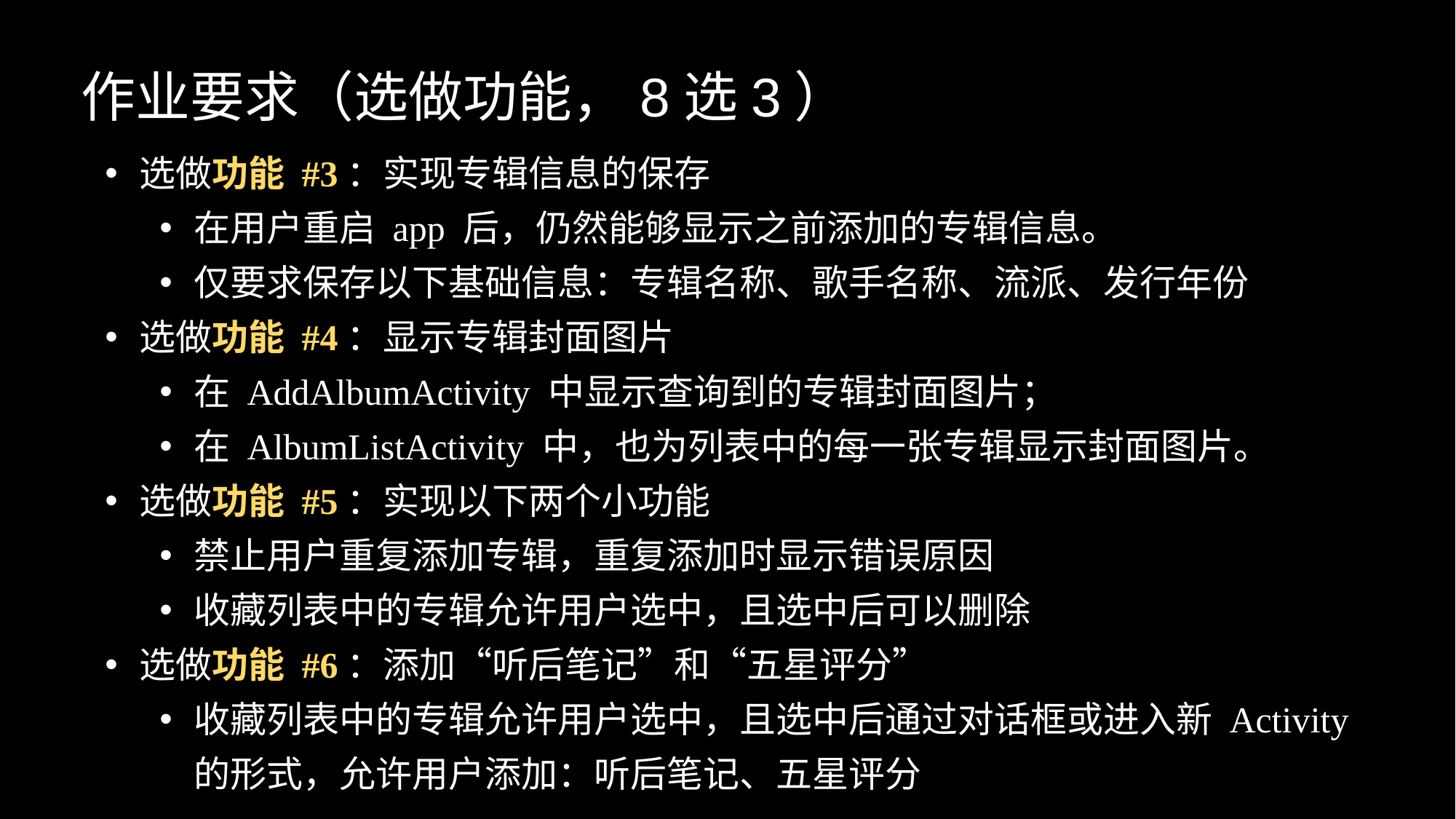

作业要求（选做功能，8选3）
选做功能 #3：实现专辑信息的保存
在用户重启 app 后，仍然能够显示之前添加的专辑信息。
仅要求保存以下基础信息：专辑名称、歌手名称、流派、发行年份
选做功能 #4：显示专辑封面图片
在 AddAlbumActivity 中显示查询到的专辑封面图片；
在 AlbumListActivity 中，也为列表中的每一张专辑显示封面图片。
选做功能 #5：实现以下两个小功能
禁止用户重复添加专辑，重复添加时显示错误原因
收藏列表中的专辑允许用户选中，且选中后可以删除
选做功能 #6：添加“听后笔记”和“五星评分”
收藏列表中的专辑允许用户选中，且选中后通过对话框或进入新 Activity 的形式，允许用户添加：听后笔记、五星评分